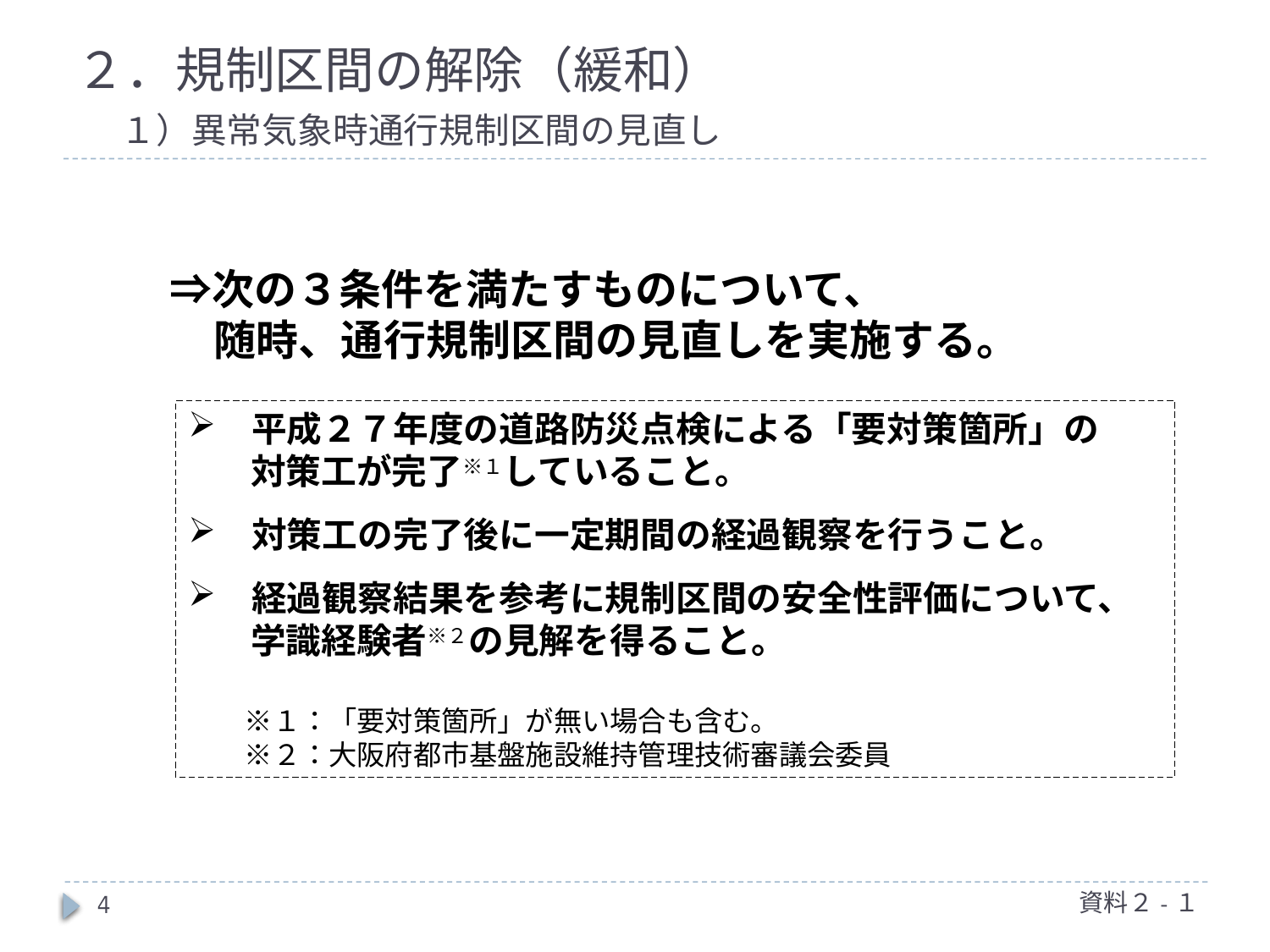

# ２．規制区間の解除（緩和） 　１）異常気象時通行規制区間の見直し
　⇒次の３条件を満たすものについて、
随時、通行規制区間の見直しを実施する。
平成２７年度の道路防災点検による「要対策箇所」の
対策工が完了※１していること。
対策工の完了後に一定期間の経過観察を行うこと。
経過観察結果を参考に規制区間の安全性評価について、
学識経験者※２の見解を得ること。

　　※１：「要対策箇所」が無い場合も含む。
　　※２：大阪府都市基盤施設維持管理技術審議会委員
資料２-１
4